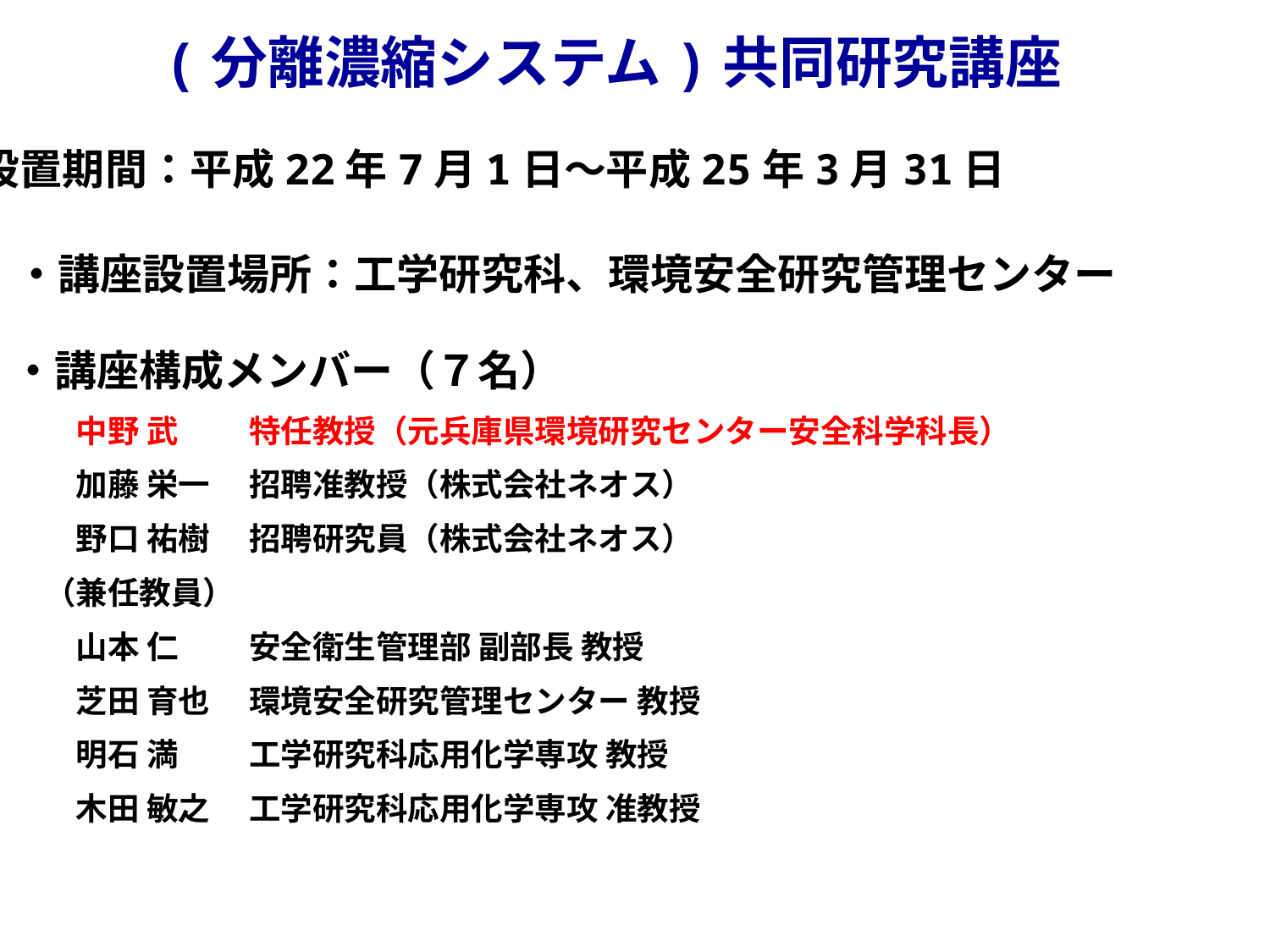

(分離濃縮システム)共同研究講座
・設置期間：平成22年7月1日～平成25年3月31日
・講座設置場所：工学研究科、環境安全研究管理センター
・講座構成メンバー（７名）
　　中野 武　　 特任教授（元兵庫県環境研究センター安全科学科長）
　　加藤 栄一　 招聘准教授（株式会社ネオス）
　　野口 祐樹　 招聘研究員（株式会社ネオス）
　（兼任教員）
　　山本 仁　　 安全衛生管理部 副部長 教授
　　芝田 育也　 環境安全研究管理センター 教授
　　明石 満　　 工学研究科応用化学専攻 教授
　　木田 敏之　 工学研究科応用化学専攻 准教授